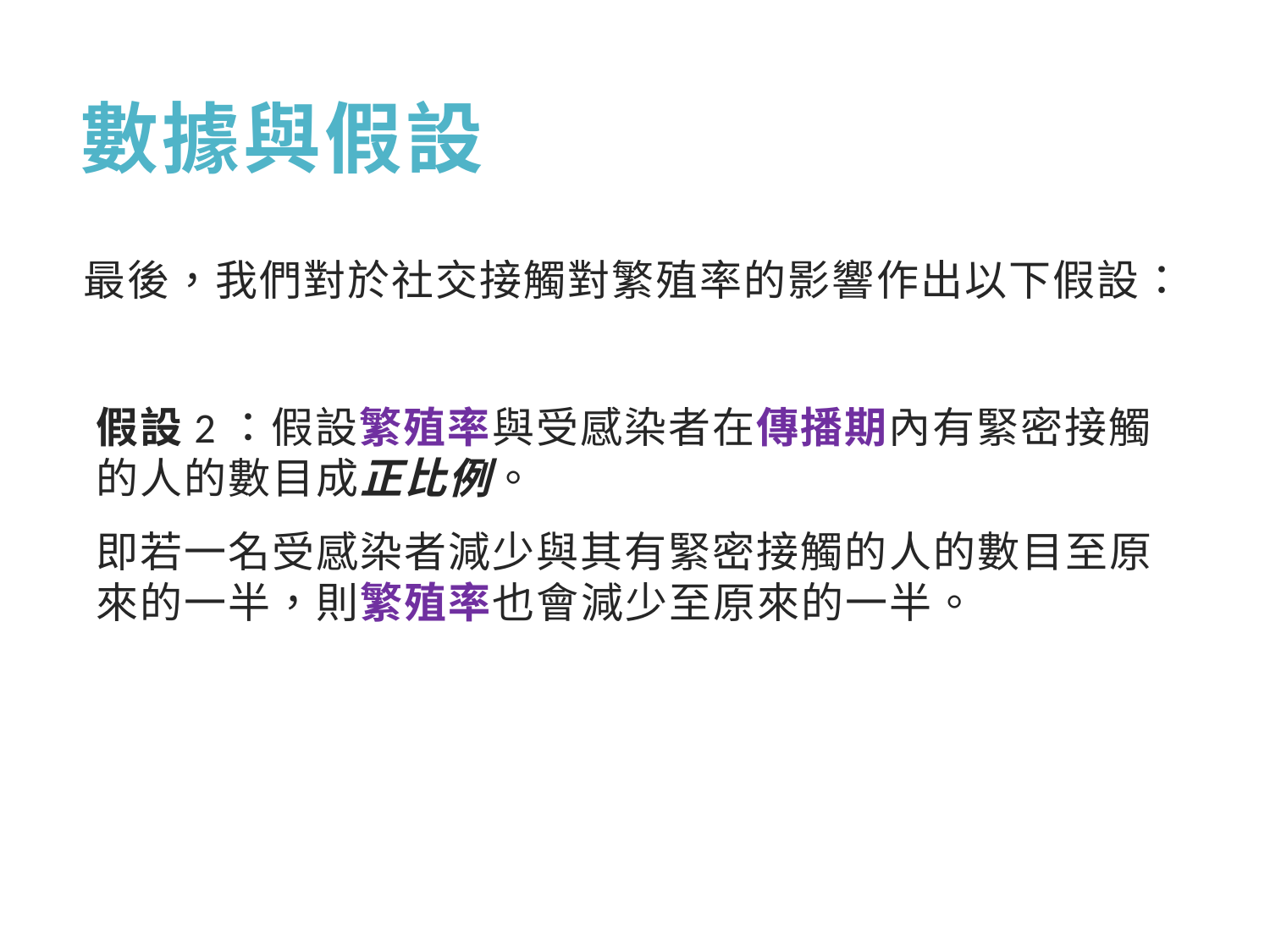

# 數據與假設
最後，我們對於社交接觸對繁殖率的影響作出以下假設：

假設2：假設繁殖率與受感染者在傳播期內有緊密接觸的人的數目成正比例。
即若一名受感染者減少與其有緊密接觸的人的數目至原來的一半，則繁殖率也會減少至原來的一半。